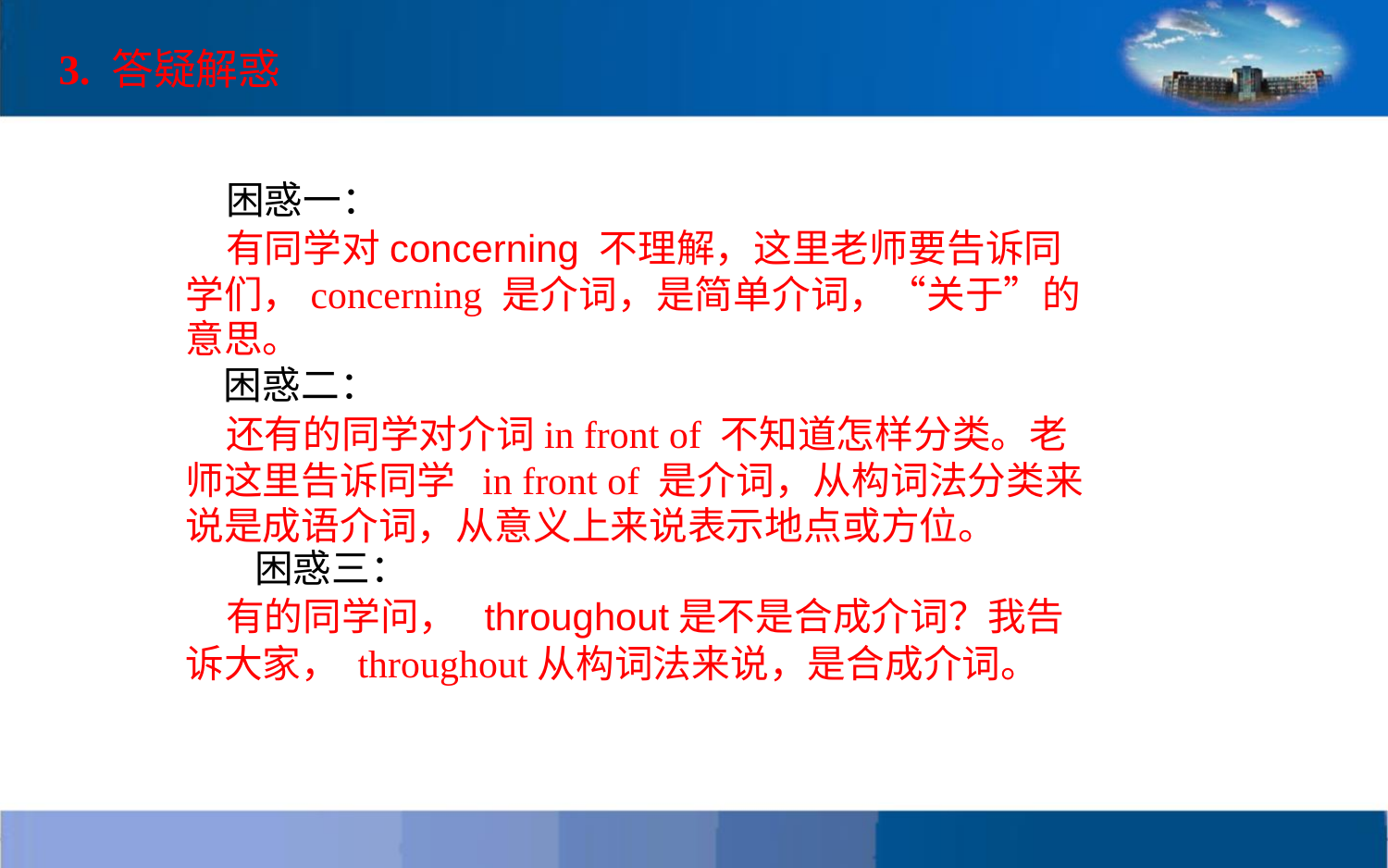

3. 答疑解惑
困惑一：
有同学对concerning 不理解，这里老师要告诉同
学们，concerning 是介词，是简单介词，“关于”的
意思。
困惑二：
还有的同学对介词in front of 不知道怎样分类。老
师这里告诉同学 in front of 是介词，从构词法分类来
说是成语介词，从意义上来说表示地点或方位。
困惑三：
有的同学问， throughout是不是合成介词？我告
诉大家， throughout从构词法来说，是合成介词。